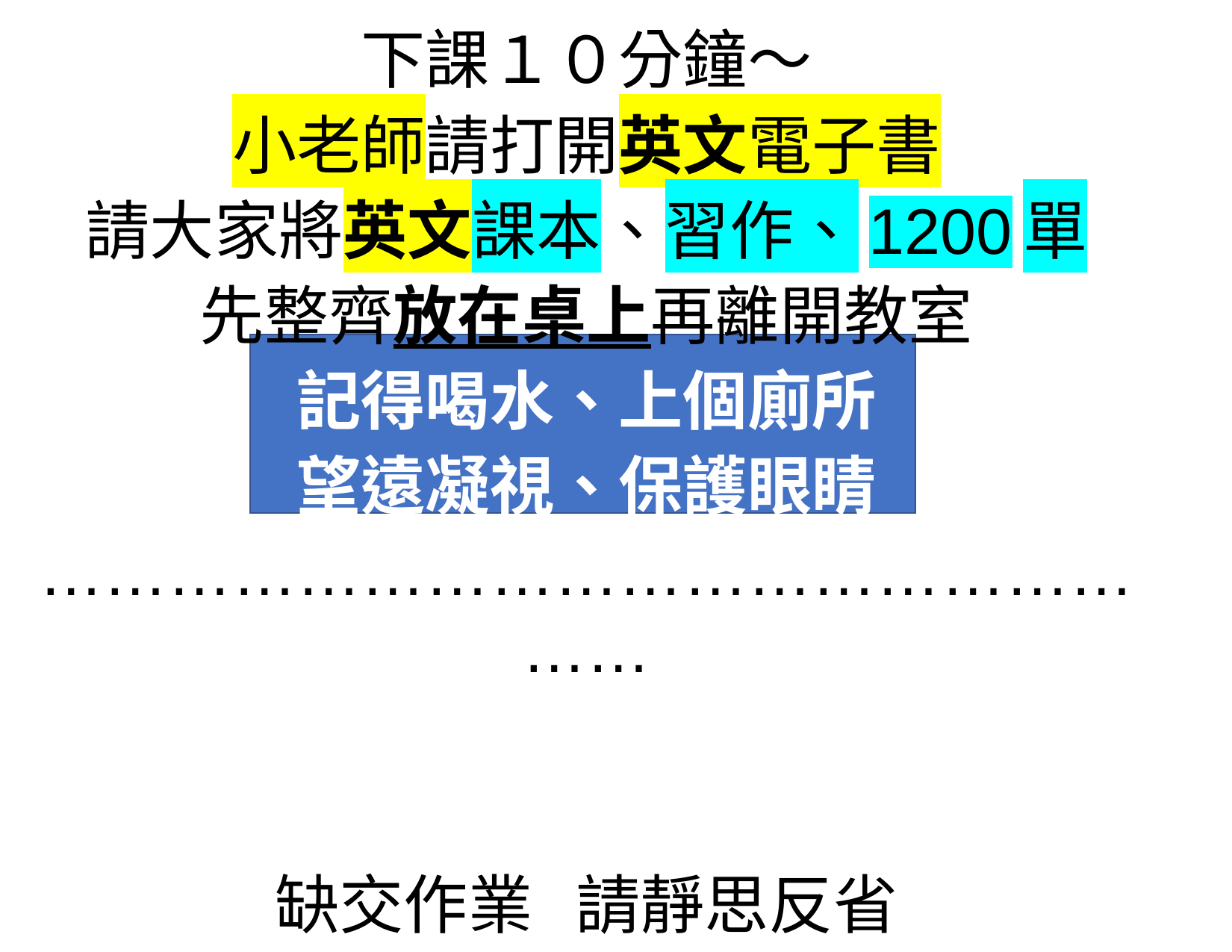

下課１０分鐘～
小老師請打開英文電子書
請大家將英文課本、習作、1200單
先整齊放在桌上再離開教室
記得喝水、上個廁所
望遠凝視、保護眼睛
…………………………………………………

缺交作業   請靜思反省